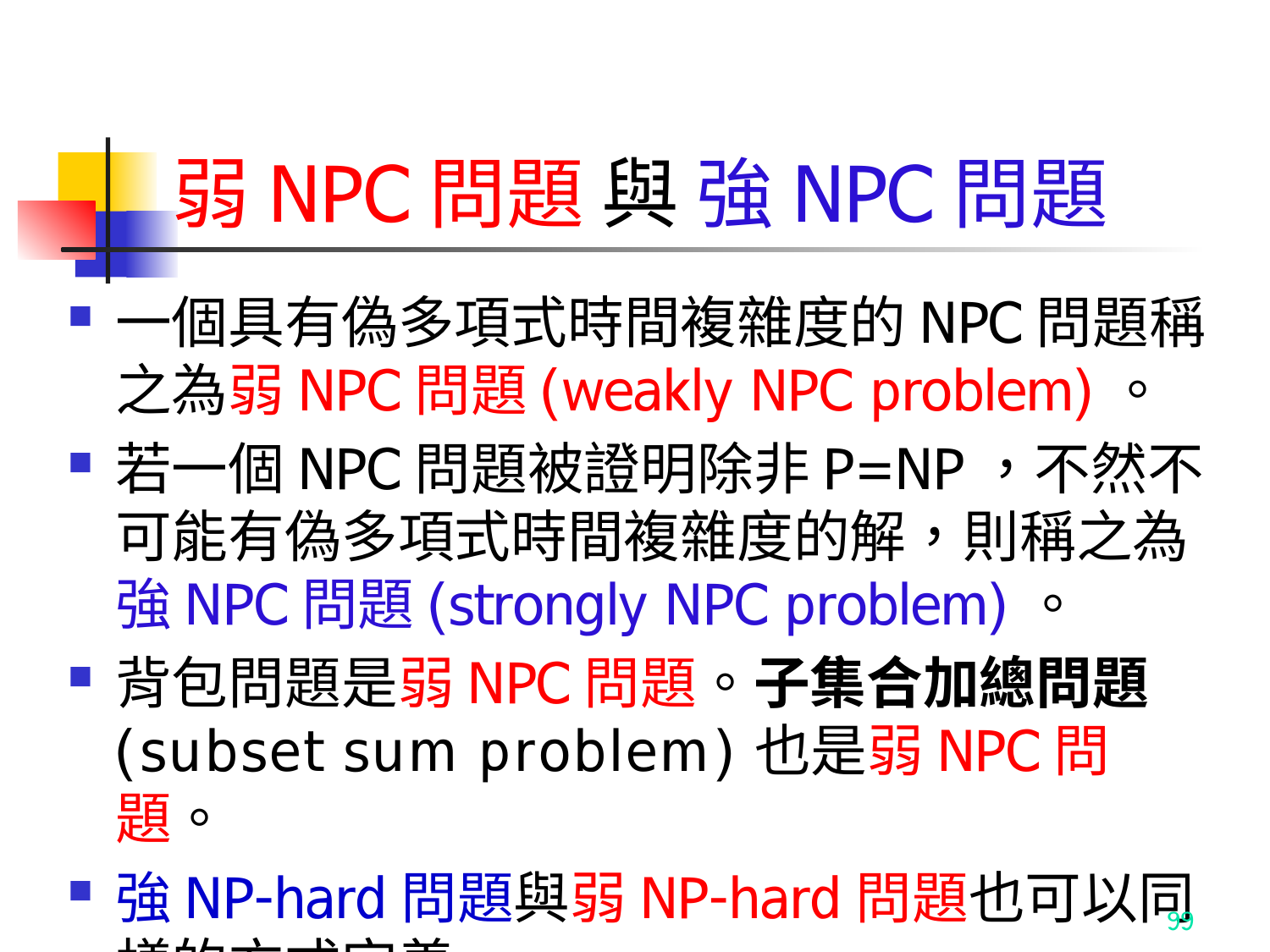

# 弱NPC問題 與 強NPC問題
一個具有偽多項式時間複雜度的NPC問題稱之為弱NPC問題(weakly NPC problem)。
若一個NPC問題被證明除非P=NP，不然不可能有偽多項式時間複雜度的解，則稱之為強NPC問題(strongly NPC problem)。
背包問題是弱NPC問題。子集合加總問題(subset sum problem)也是弱NPC問題。
強NP-hard問題與弱NP-hard問題也可以同樣的方式定義。
99